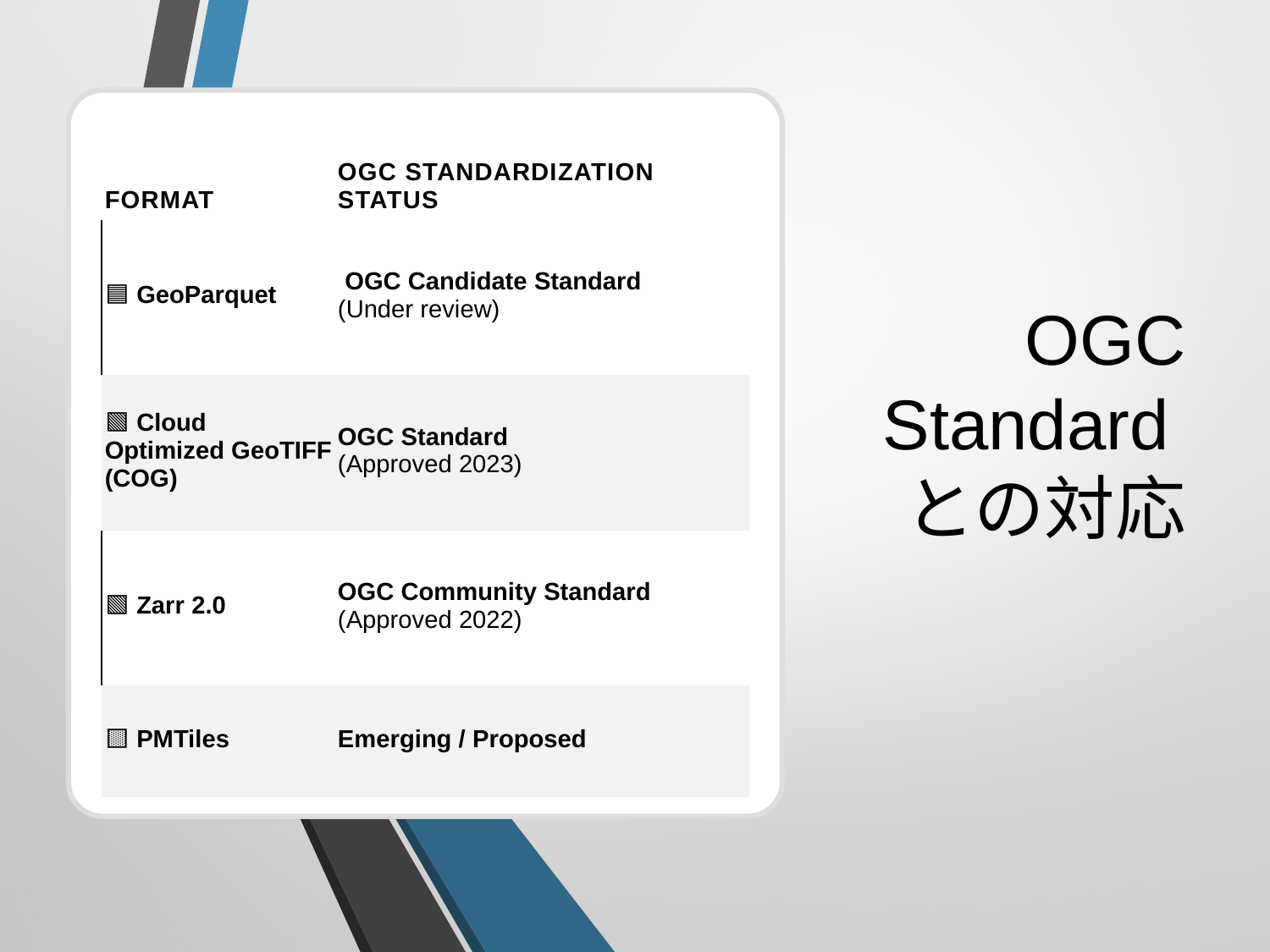

OGC Standardとの対応

| Format | OGC Standardization Status |  |
| --- | --- | --- |
| 🟦 GeoParquet | OGC Candidate Standard (Under review) |  |
| 🟩 Cloud Optimized GeoTIFF (COG) | OGC Standard (Approved 2023) |  |
| 🟩 Zarr 2.0 | OGC Community Standard (Approved 2022) |  |
| 🟨 PMTiles | Emerging / Proposed |  |